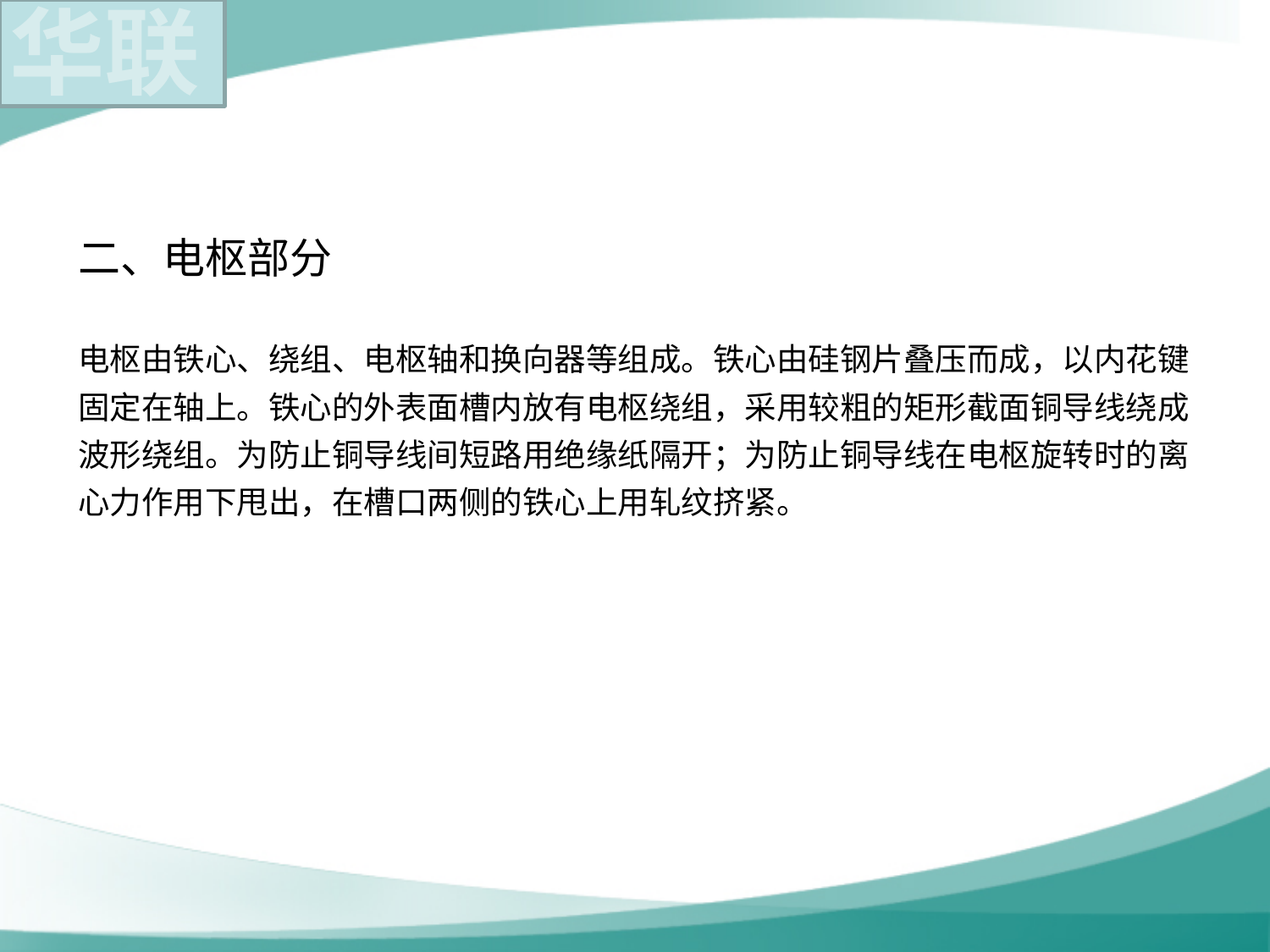

二、电枢部分
电枢由铁心、绕组、电枢轴和换向器等组成。铁心由硅钢片叠压而成，以内花键固定在轴上。铁心的外表面槽内放有电枢绕组，采用较粗的矩形截面铜导线绕成波形绕组。为防止铜导线间短路用绝缘纸隔开；为防止铜导线在电枢旋转时的离心力作用下甩出，在槽口两侧的铁心上用轧纹挤紧。